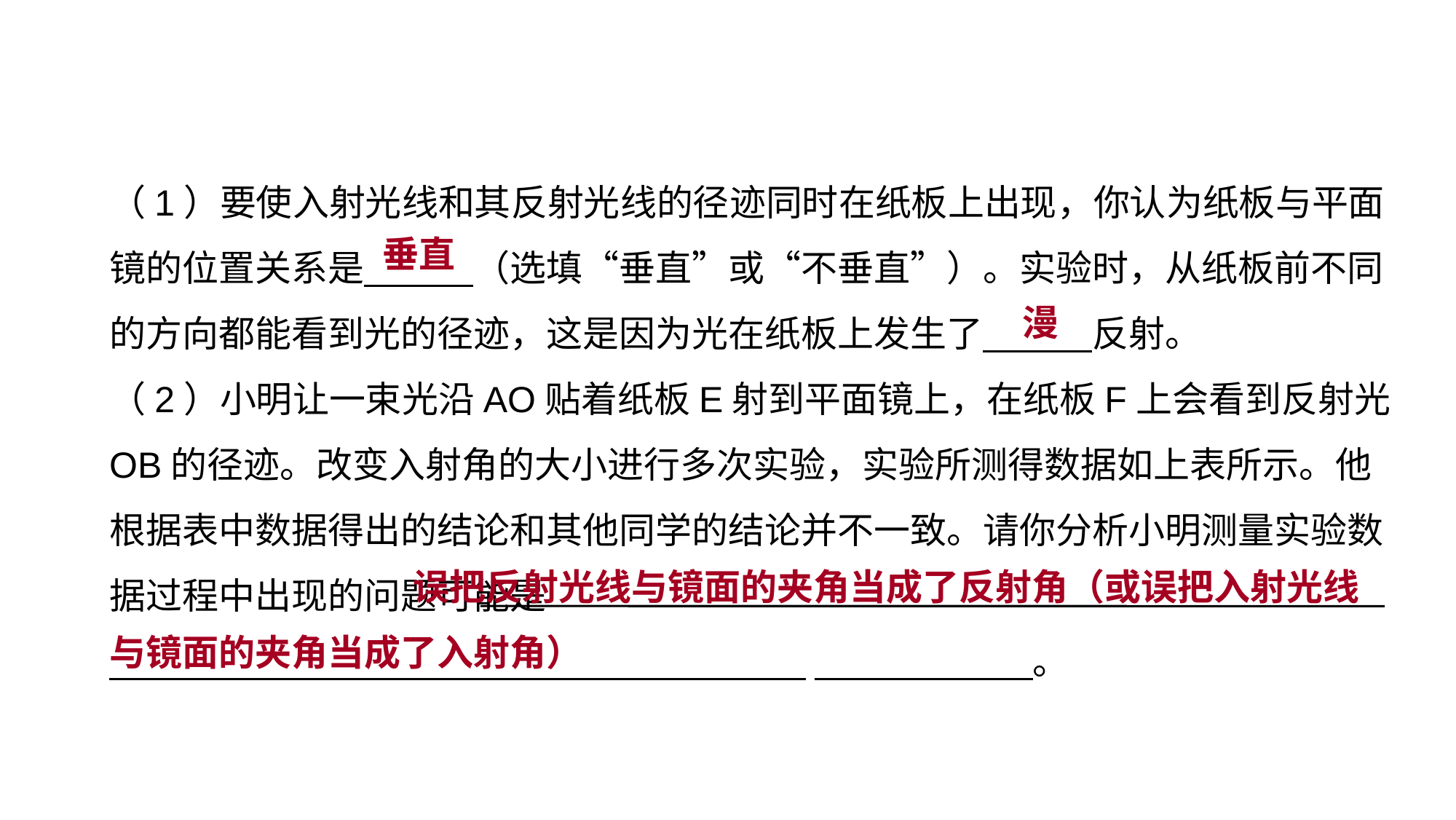

（1）要使入射光线和其反射光线的径迹同时在纸板上出现，你认为纸板与平面镜的位置关系是　　　（选填“垂直”或“不垂直”）。实验时，从纸板前不同的方向都能看到光的径迹，这是因为光在纸板上发生了　　　反射。
（2）小明让一束光沿AO贴着纸板E射到平面镜上，在纸板F上会看到反射光OB的径迹。改变入射角的大小进行多次实验，实验所测得数据如上表所示。他根据表中数据得出的结论和其他同学的结论并不一致。请你分析小明测量实验数据过程中出现的问题可能是
                                                                                     　　　　　　。
垂直
真题回顾 把握考向
漫
                                    误把反射光线与镜面的夹角当成了反射角（或误把入射光线与镜面的夹角当成了入射角）